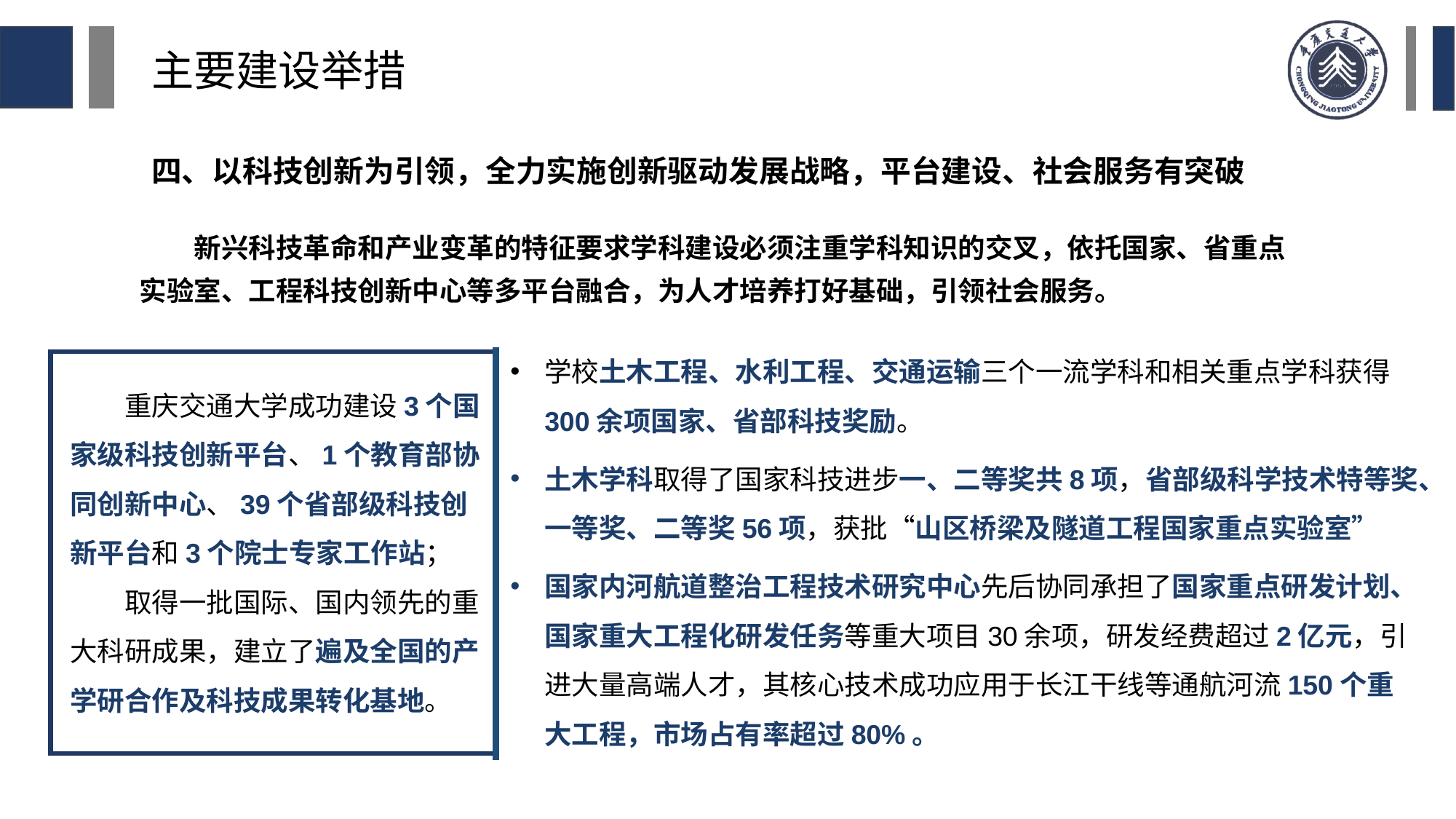

主要建设举措
四、以科技创新为引领，全力实施创新驱动发展战略，平台建设、社会服务有突破
新兴科技革命和产业变革的特征要求学科建设必须注重学科知识的交叉，依托国家、省重点实验室、工程科技创新中心等多平台融合，为人才培养打好基础，引领社会服务。
学校土木工程、水利工程、交通运输三个一流学科和相关重点学科获得300余项国家、省部科技奖励。
土木学科取得了国家科技进步一、二等奖共8项，省部级科学技术特等奖、一等奖、二等奖56项，获批“山区桥梁及隧道工程国家重点实验室”
国家内河航道整治工程技术研究中心先后协同承担了国家重点研发计划、国家重大工程化研发任务等重大项目30余项，研发经费超过2亿元，引进大量高端人才，其核心技术成功应用于长江干线等通航河流150个重大工程，市场占有率超过80%。

重庆交通大学成功建设3个国家级科技创新平台、1个教育部协同创新中心、39个省部级科技创新平台和3个院士专家工作站；
取得一批国际、国内领先的重大科研成果，建立了遍及全国的产学研合作及科技成果转化基地。